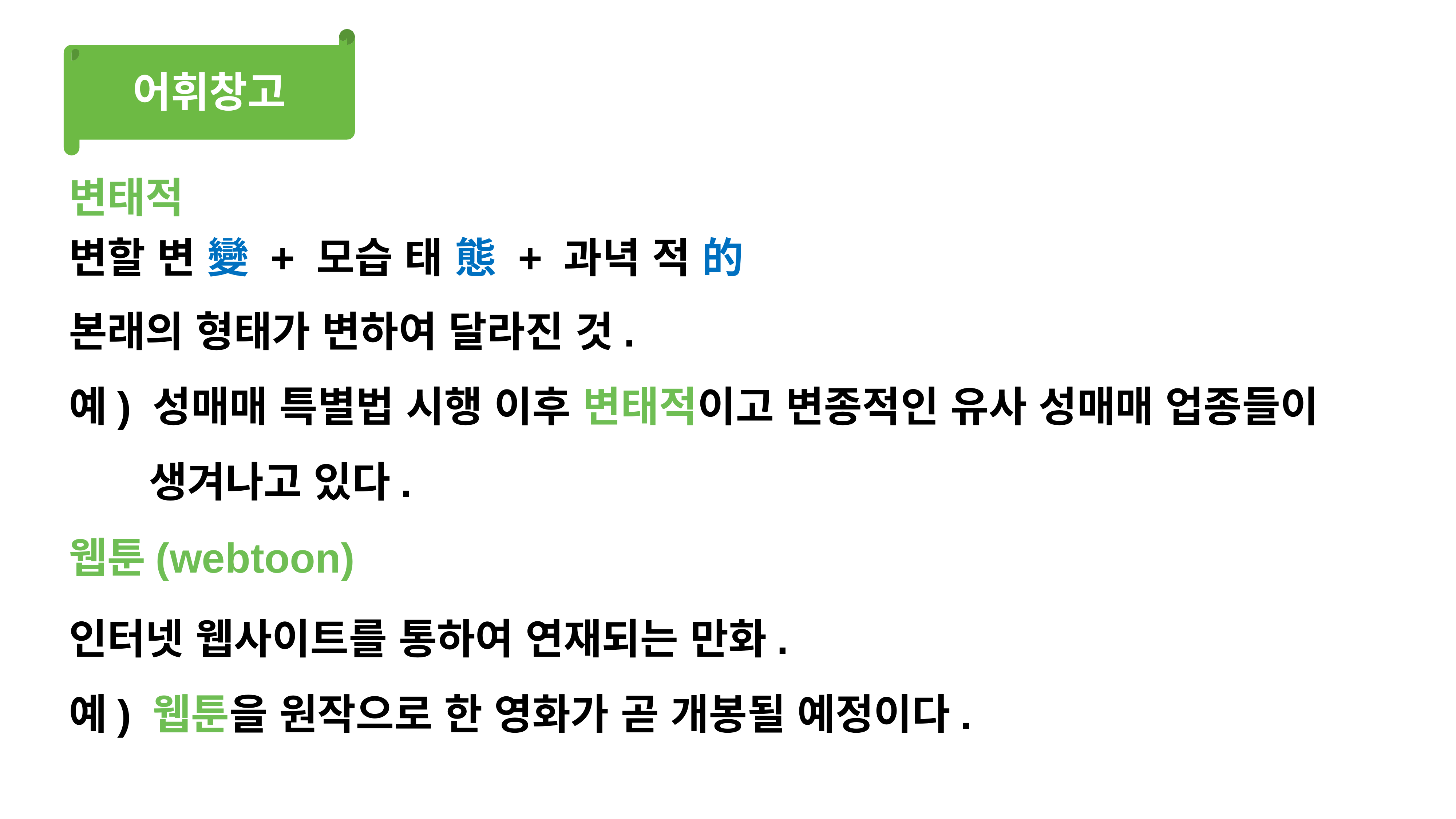

어휘창고
변태적
변할 변 變 + 모습 태 態 + 과녁 적 的
본래의 형태가 변하여 달라진 것.
예) 성매매 특별법 시행 이후 변태적이고 변종적인 유사 성매매 업종들이
      생겨나고 있다.
웹툰(webtoon)
인터넷 웹사이트를 통하여 연재되는 만화.
예) 웹툰을 원작으로 한 영화가 곧 개봉될 예정이다.